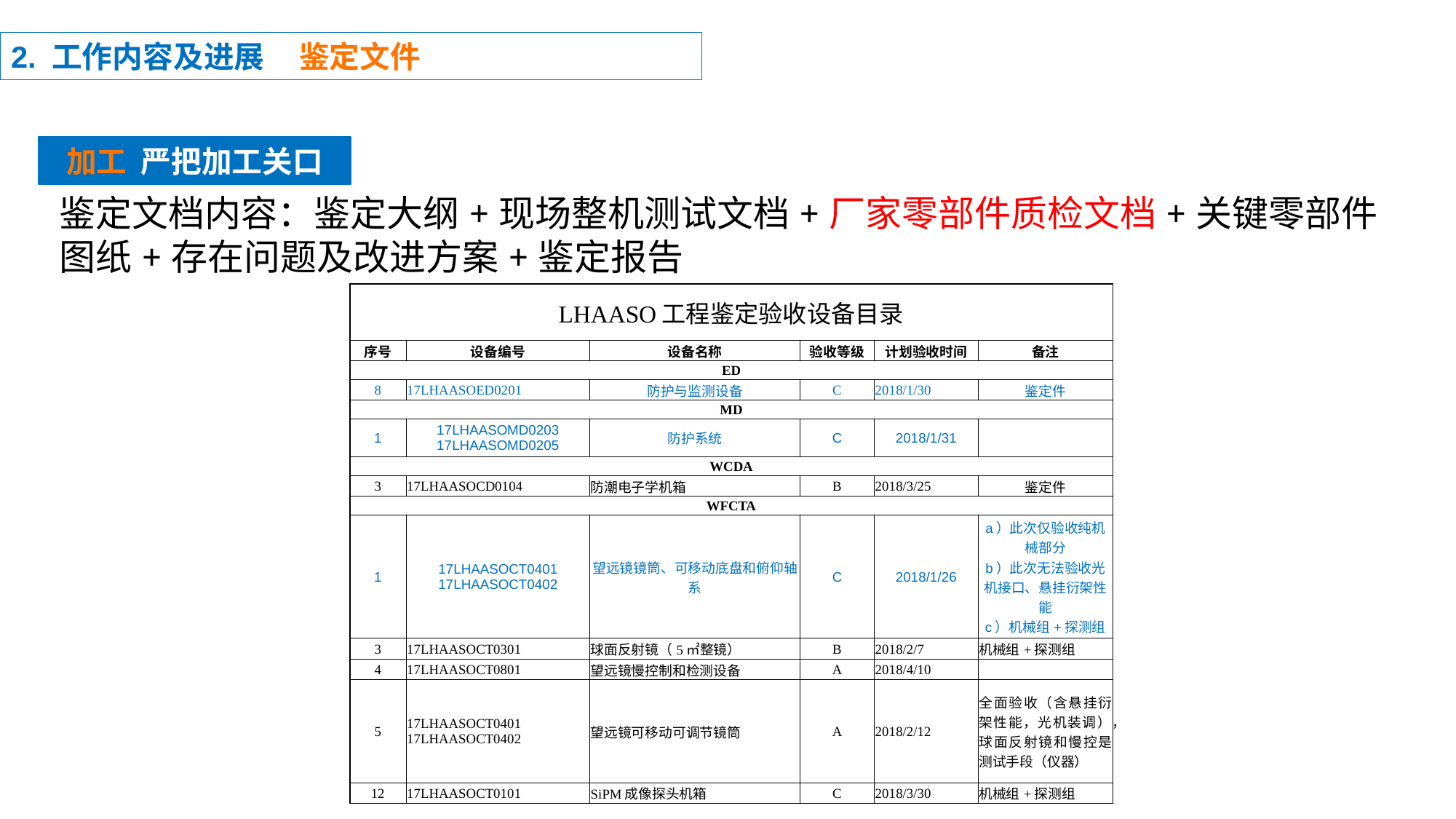

2. 工作内容及进展     鉴定文件
加工  严把加工关口
鉴定文档内容：鉴定大纲+现场整机测试文档+厂家零部件质检文档+关键零部件图纸+存在问题及改进方案+鉴定报告
| LHAASO工程鉴定验收设备目录 |  |  |  |  |  |
| --- | --- | --- | --- | --- | --- |
| 序号 | 设备编号 | 设备名称 | 验收等级 | 计划验收时间 | 备注 |
| ED |  |  |  |  |  |
| 8 | 17LHAASOED0201 | 防护与监测设备 | C | 2018/1/30 | 鉴定件 |
| MD |  |  |  |  |  |
| 1 | 17LHAASOMD0203 17LHAASOMD0205 | 防护系统 | C | 2018/1/31 |  |
| WCDA |  |  |  |  |  |
| 3 | 17LHAASOCD0104 | 防潮电子学机箱 | B | 2018/3/25 | 鉴定件 |
| WFCTA |  |  |  |  |  |
| 1 | 17LHAASOCT0401 17LHAASOCT0402 | 望远镜镜筒、可移动底盘和俯仰轴系 | C | 2018/1/26 | a）此次仅验收纯机械部分 b）此次无法验收光机接口、悬挂衍架性能 c）机械组+探测组 |
| 3 | 17LHAASOCT0301 | 球面反射镜（5㎡整镜） | B | 2018/2/7 | 机械组+探测组 |
| 4 | 17LHAASOCT0801 | 望远镜慢控制和检测设备 | A | 2018/4/10 |  |
| 5 | 17LHAASOCT0401 17LHAASOCT0402 | 望远镜可移动可调节镜筒 | A | 2018/2/12 | 全面验收（含悬挂衍架性能，光机装调），球面反射镜和慢控是测试手段（仪器） |
| 12 | 17LHAASOCT0101 | SiPM成像探头机箱 | C | 2018/3/30 | 机械组+探测组 |